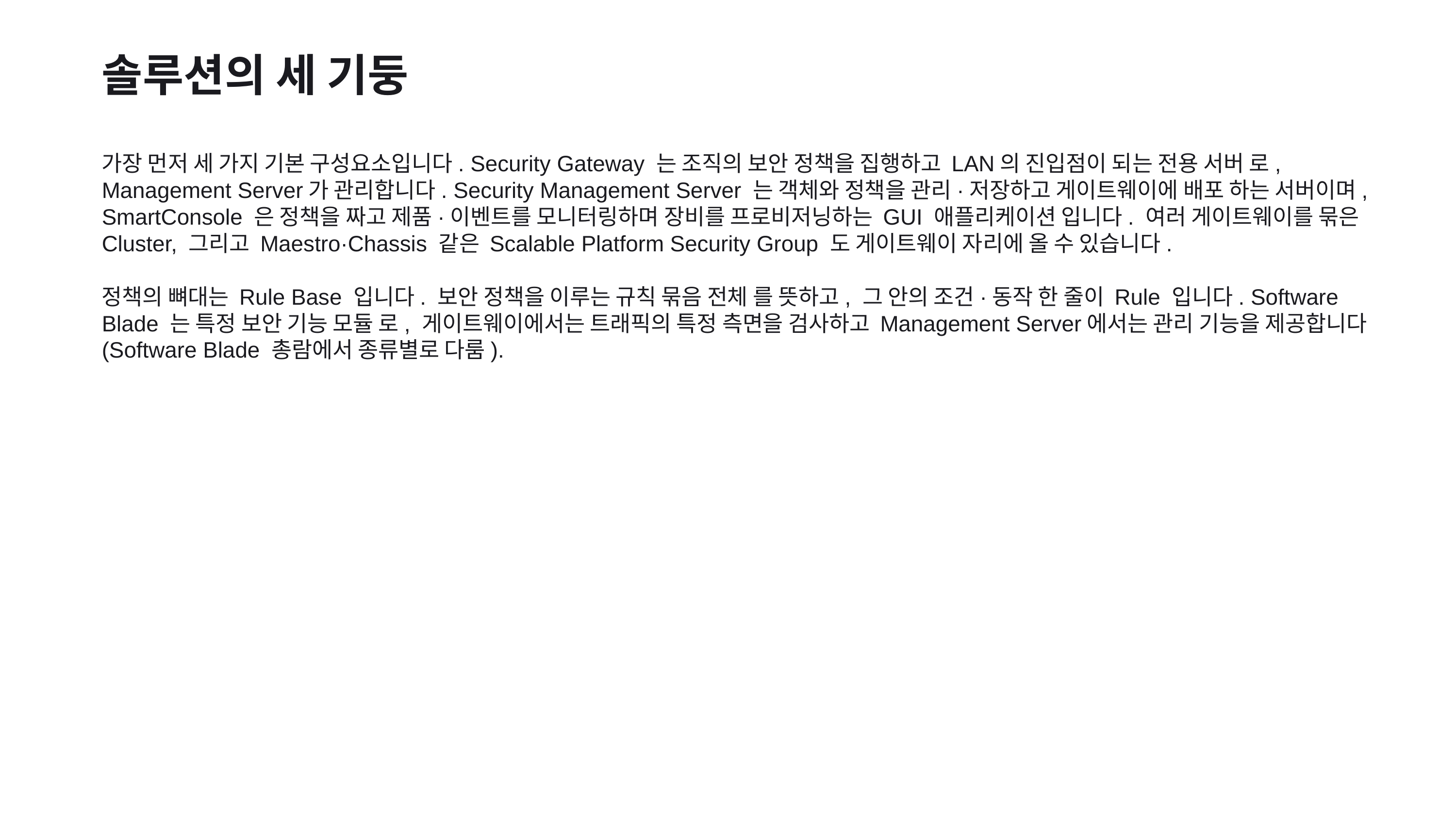

솔루션의 세 기둥
가장 먼저 세 가지 기본 구성요소입니다. Security Gateway 는 조직의 보안 정책을 집행하고 LAN의 진입점이 되는 전용 서버 로, Management Server가 관리합니다. Security Management Server 는 객체와 정책을 관리·저장하고 게이트웨이에 배포 하는 서버이며, SmartConsole 은 정책을 짜고 제품·이벤트를 모니터링하며 장비를 프로비저닝하는 GUI 애플리케이션 입니다. 여러 게이트웨이를 묶은 Cluster, 그리고 Maestro·Chassis 같은 Scalable Platform Security Group 도 게이트웨이 자리에 올 수 있습니다.

정책의 뼈대는 Rule Base 입니다. 보안 정책을 이루는 규칙 묶음 전체 를 뜻하고, 그 안의 조건·동작 한 줄이 Rule 입니다. Software Blade 는 특정 보안 기능 모듈 로, 게이트웨이에서는 트래픽의 특정 측면을 검사하고 Management Server에서는 관리 기능을 제공합니다(Software Blade 총람에서 종류별로 다룸).